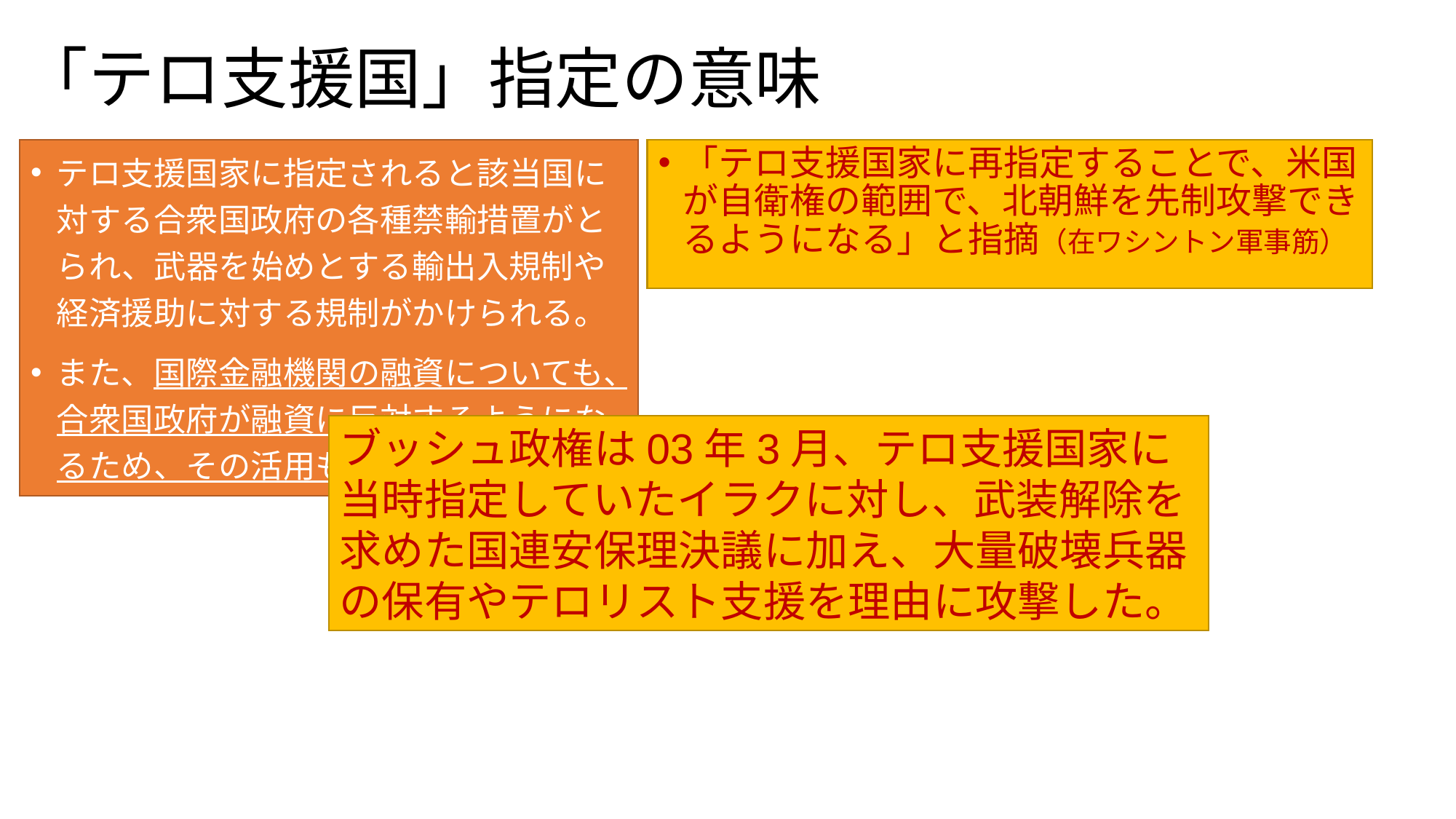

# 「テロ支援国」指定の意味
テロ支援国家に指定されると該当国に対する合衆国政府の各種禁輸措置がとられ、武器を始めとする輸出入規制や経済援助に対する規制がかけられる。
また、国際金融機関の融資についても、合衆国政府が融資に反対するようになるため、その活用も行えなくなる

「テロ支援国家に再指定することで、米国が自衛権の範囲で、北朝鮮を先制攻撃できるようになる」と指摘（在ワシントン軍事筋）
ブッシュ政権は03年3月、テロ支援国家に当時指定していたイラクに対し、武装解除を求めた国連安保理決議に加え、大量破壊兵器の保有やテロリスト支援を理由に攻撃した。